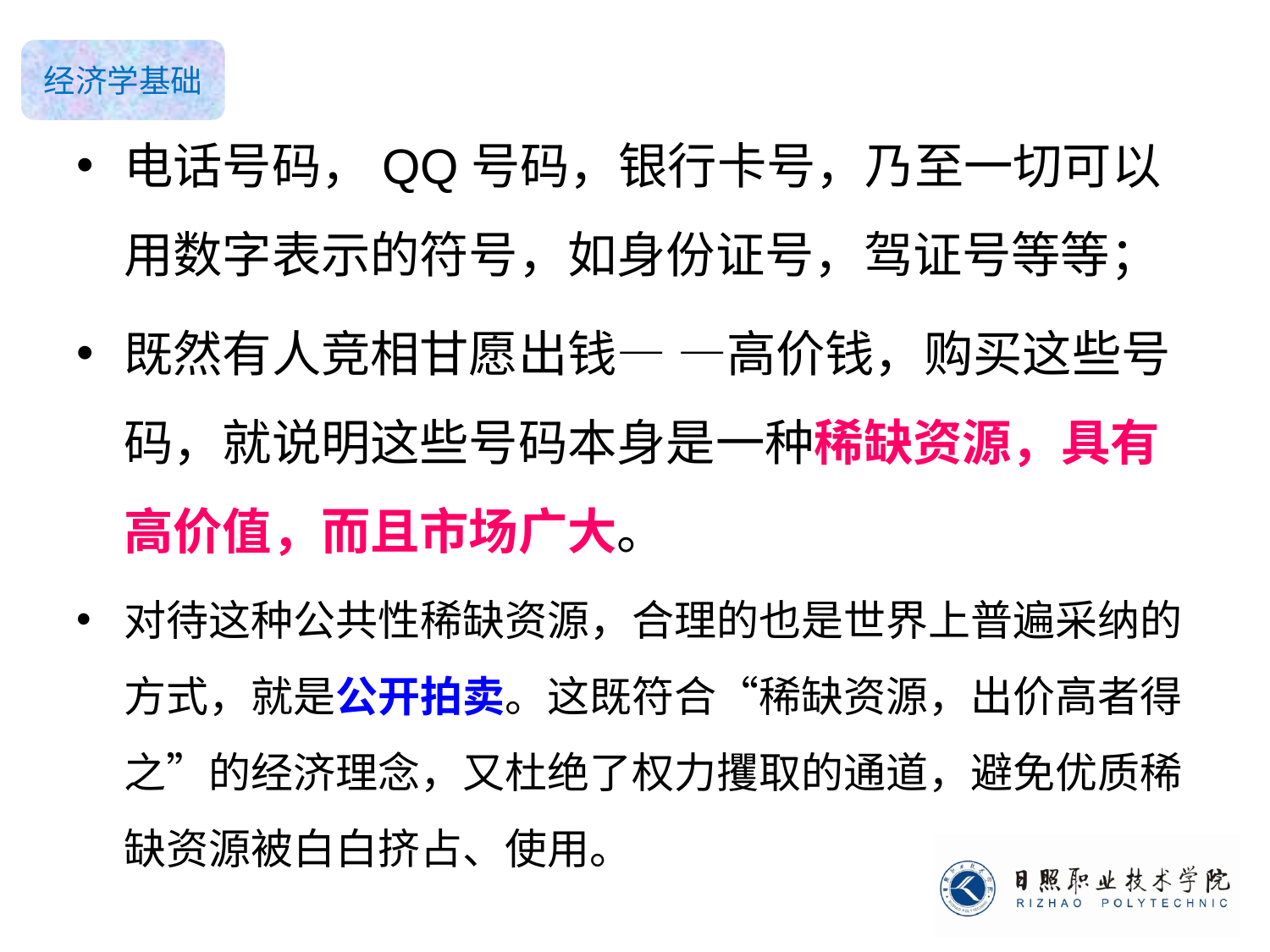

电话号码，QQ号码，银行卡号，乃至一切可以用数字表示的符号，如身份证号，驾证号等等；
既然有人竞相甘愿出钱— —高价钱，购买这些号码，就说明这些号码本身是一种稀缺资源，具有高价值，而且市场广大。
对待这种公共性稀缺资源，合理的也是世界上普遍采纳的方式，就是公开拍卖。这既符合“稀缺资源，出价高者得之”的经济理念，又杜绝了权力攫取的通道，避免优质稀缺资源被白白挤占、使用。